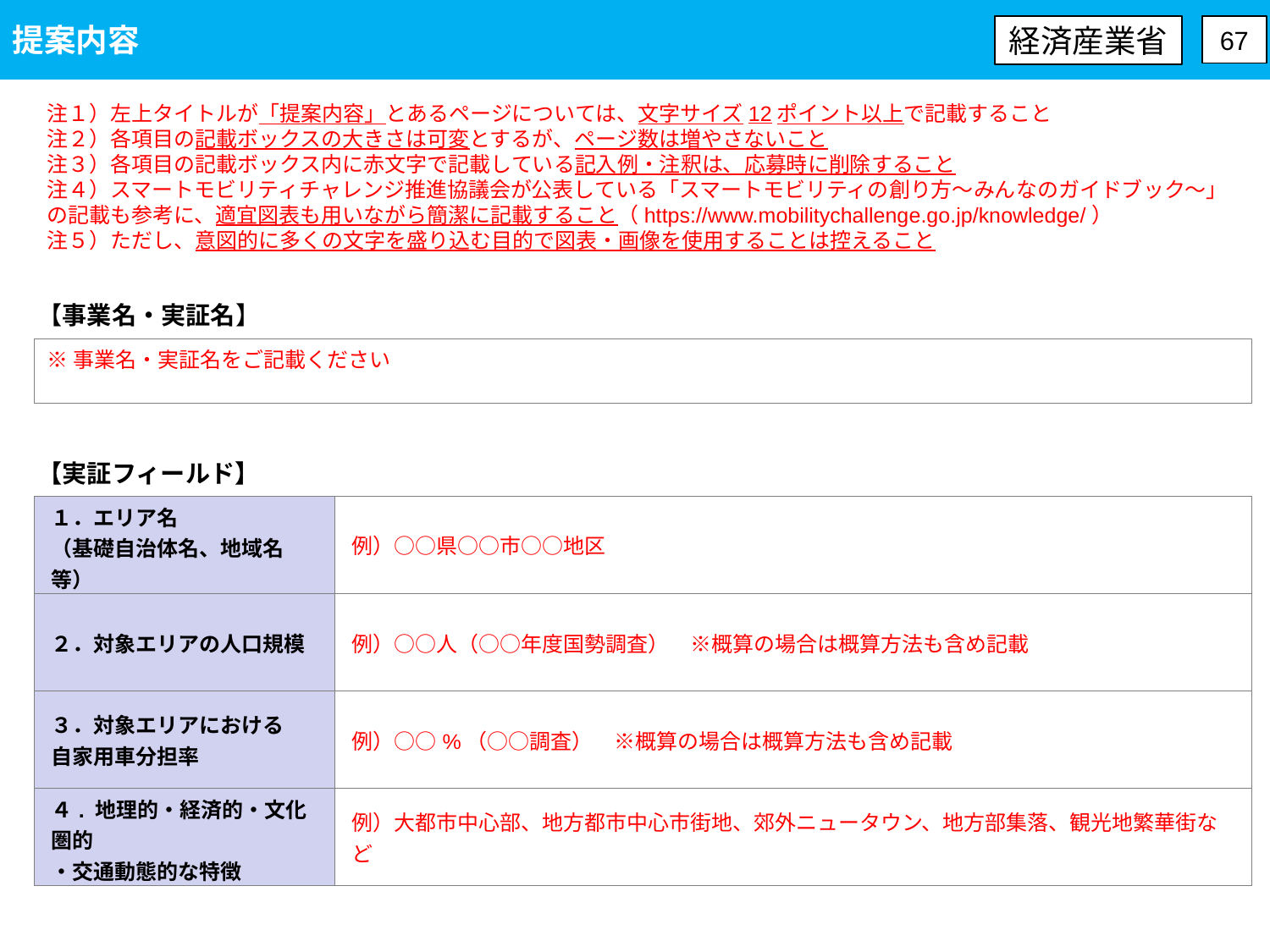

提案内容
経済産業省
67
注１）左上タイトルが「提案内容」とあるページについては、文字サイズ12ポイント以上で記載すること
注２）各項目の記載ボックスの大きさは可変とするが、ページ数は増やさないこと
注３）各項目の記載ボックス内に赤文字で記載している記入例・注釈は、応募時に削除すること
注４）スマートモビリティチャレンジ推進協議会が公表している「スマートモビリティの創り方～みんなのガイドブック～」の記載も参考に、適宜図表も用いながら簡潔に記載すること（https://www.mobilitychallenge.go.jp/knowledge/）
注５）ただし、意図的に多くの文字を盛り込む目的で図表・画像を使用することは控えること
【事業名・実証名】
※事業名・実証名をご記載ください
【実証フィールド】
| １．エリア名 （基礎自治体名、地域名等） | 例）○○県○○市○○地区 |
| --- | --- |
| ２．対象エリアの人口規模 | 例）○○人（○○年度国勢調査）　※概算の場合は概算方法も含め記載 |
| ３．対象エリアにおける 自家用車分担率 | 例）○○%（○○調査）　※概算の場合は概算方法も含め記載 |
| ４. 地理的・経済的・文化圏的 ・交通動態的な特徴 | 例）大都市中心部、地方都市中心市街地、郊外ニュータウン、地方部集落、観光地繁華街など |